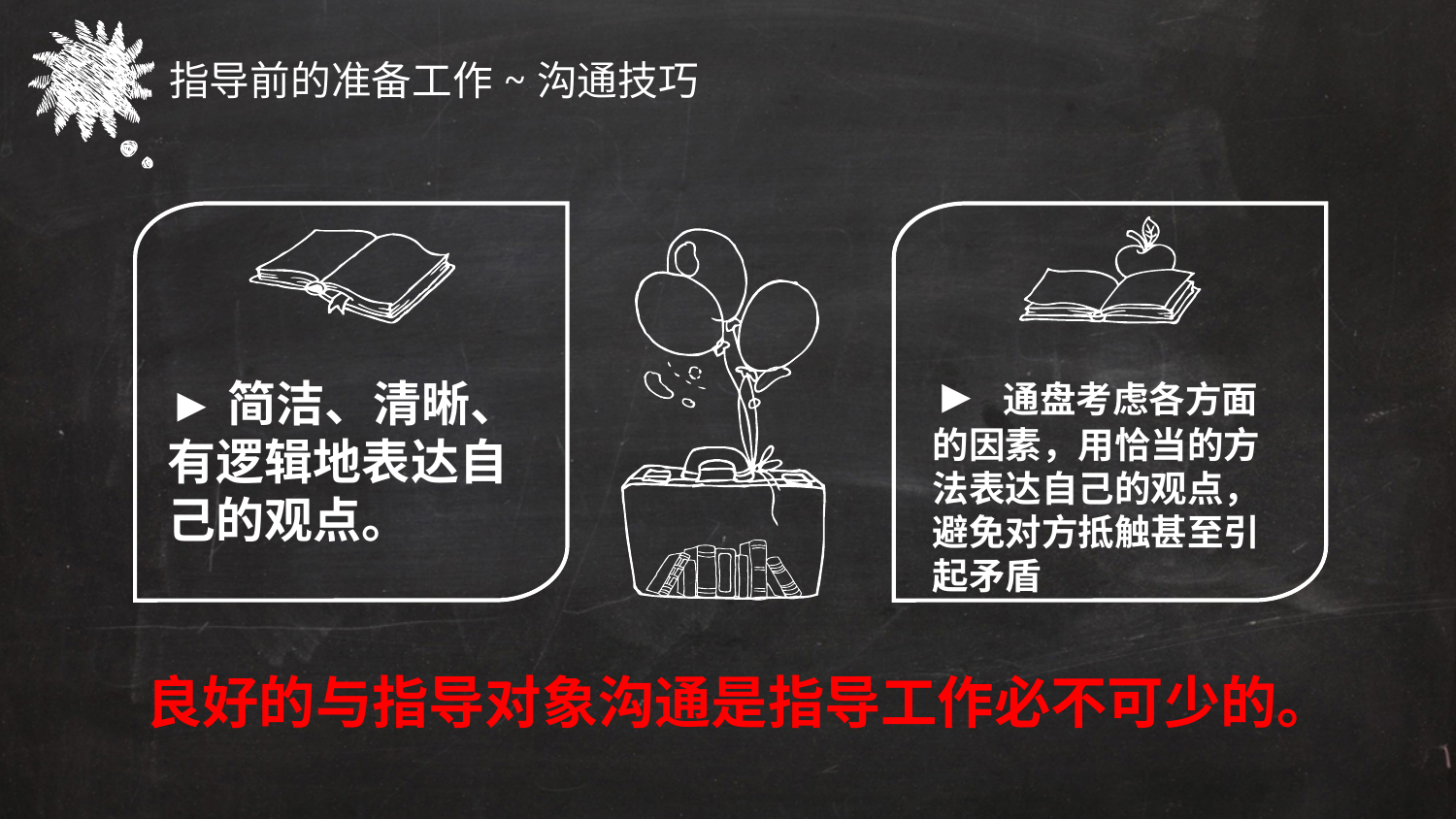

指导前的准备工作~沟通技巧

►简洁、清晰、有逻辑地表达自己的观点。

► 通盘考虑各方面的因素，用恰当的方法表达自己的观点，避免对方抵触甚至引起矛盾

良好的与指导对象沟通是指导工作必不可少的。